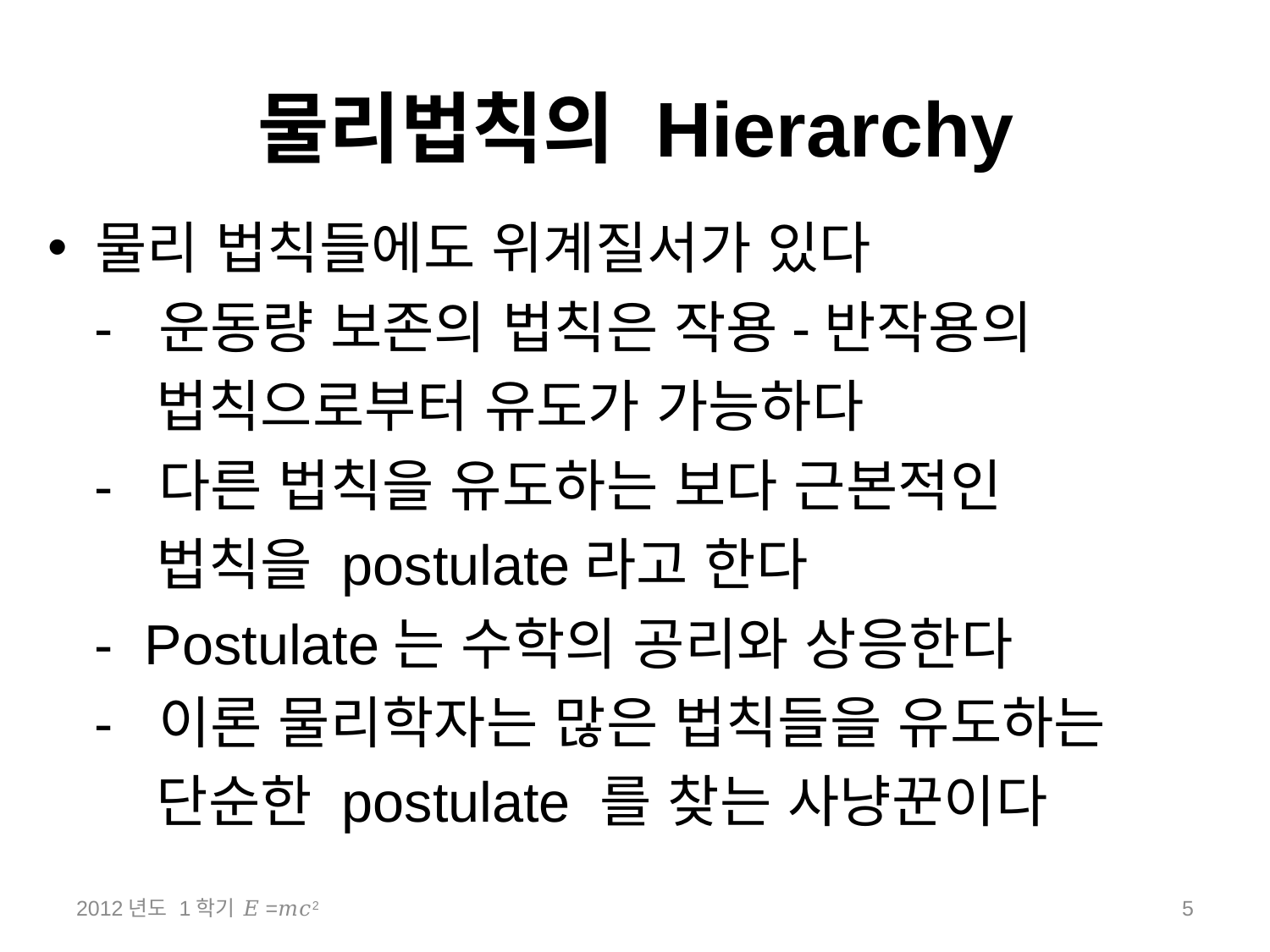

물리법칙의 Hierarchy
물리 법칙들에도 위계질서가 있다
   -  운동량 보존의 법칙은 작용-반작용의
      법칙으로부터 유도가 가능하다
   -  다른 법칙을 유도하는 보다 근본적인
      법칙을 postulate라고 한다
   -  Postulate는 수학의 공리와 상응한다
   -  이론 물리학자는 많은 법칙들을 유도하는
      단순한 postulate 를 찾는 사냥꾼이다

2012년도 1학기 𝐸=𝑚𝑐2
5